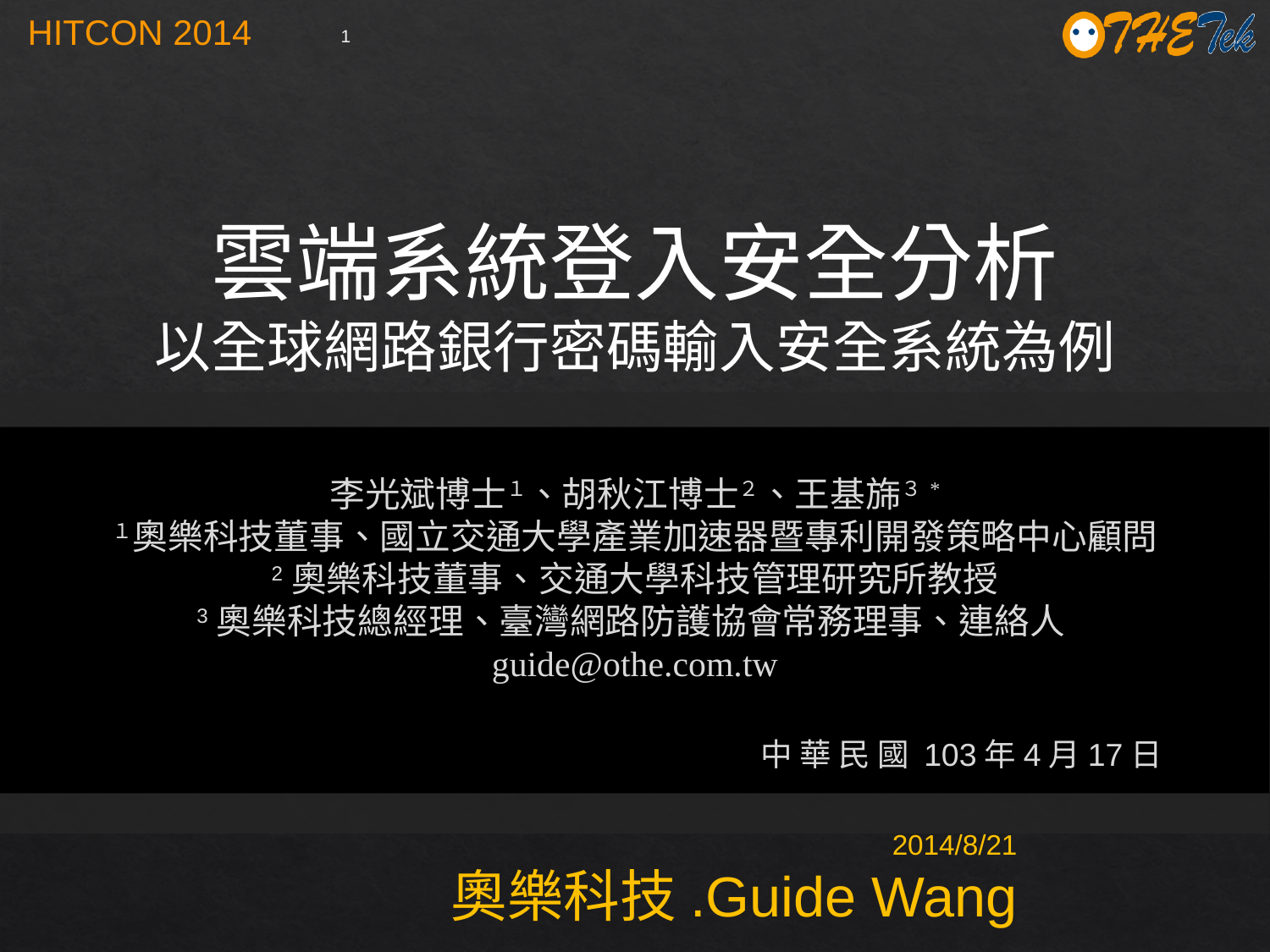

1
雲端系統登入安全分析
以全球網路銀行密碼輸入安全系統為例

李光斌博士１、胡秋江博士２、王基旆３*
１奧樂科技董事、國立交通大學產業加速器暨專利開發策略中心顧問
2奧樂科技董事、交通大學科技管理研究所教授
3奧樂科技總經理、臺灣網路防護協會常務理事、連絡人guide@othe.com.tw

 中 華 民 國 103年4月17日
2014/8/21
奧樂科技.Guide Wang